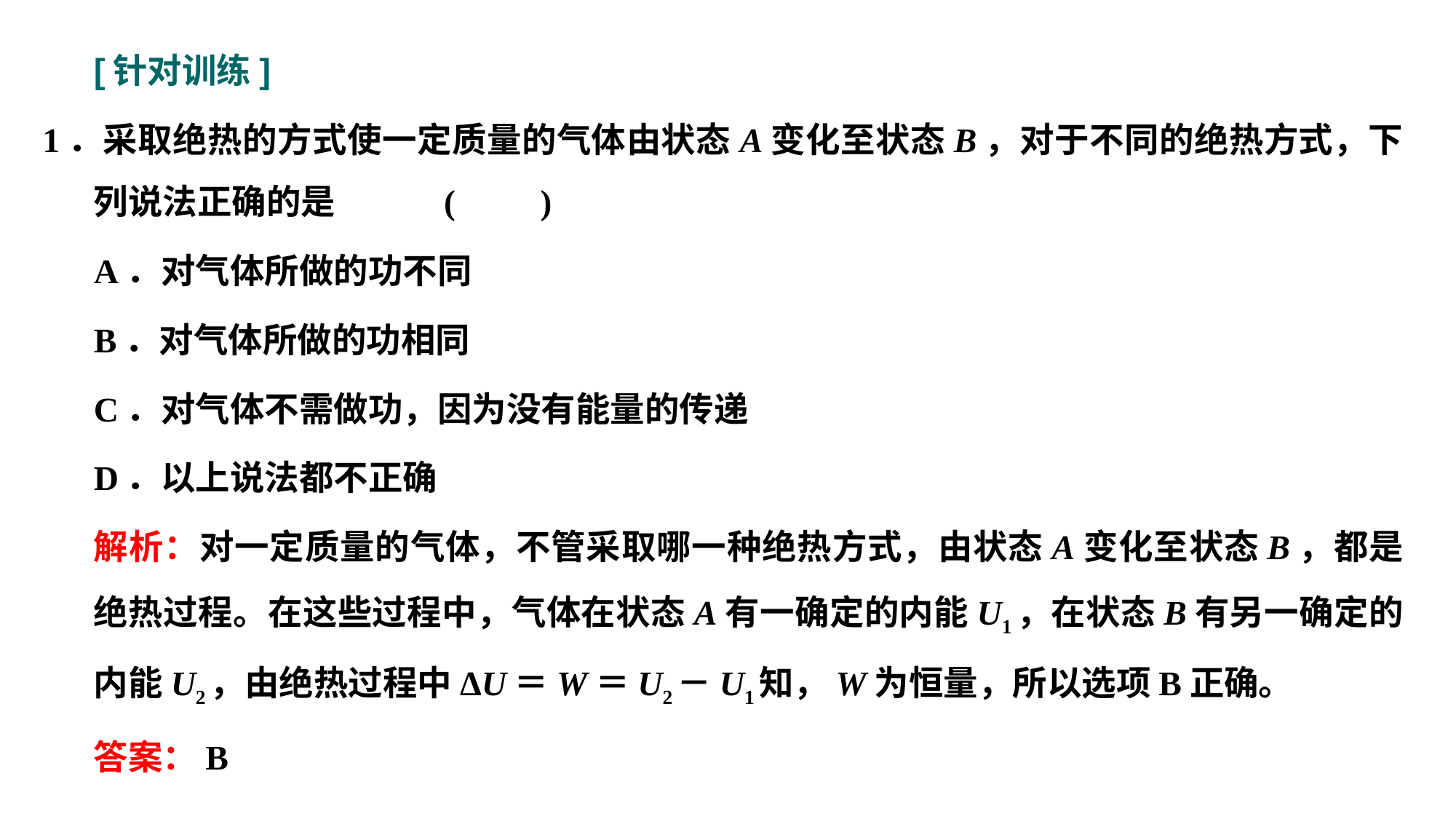

[针对训练]
1．采取绝热的方式使一定质量的气体由状态A变化至状态B，对于不同的绝热方式，下列说法正确的是						    (　　)
A．对气体所做的功不同
B．对气体所做的功相同
C．对气体不需做功，因为没有能量的传递
D．以上说法都不正确
解析：对一定质量的气体，不管采取哪一种绝热方式，由状态A变化至状态B，都是绝热过程。在这些过程中，气体在状态A有一确定的内能U1，在状态B有另一确定的内能U2，由绝热过程中ΔU＝W＝U2－U1知，W为恒量，所以选项B正确。
答案：B